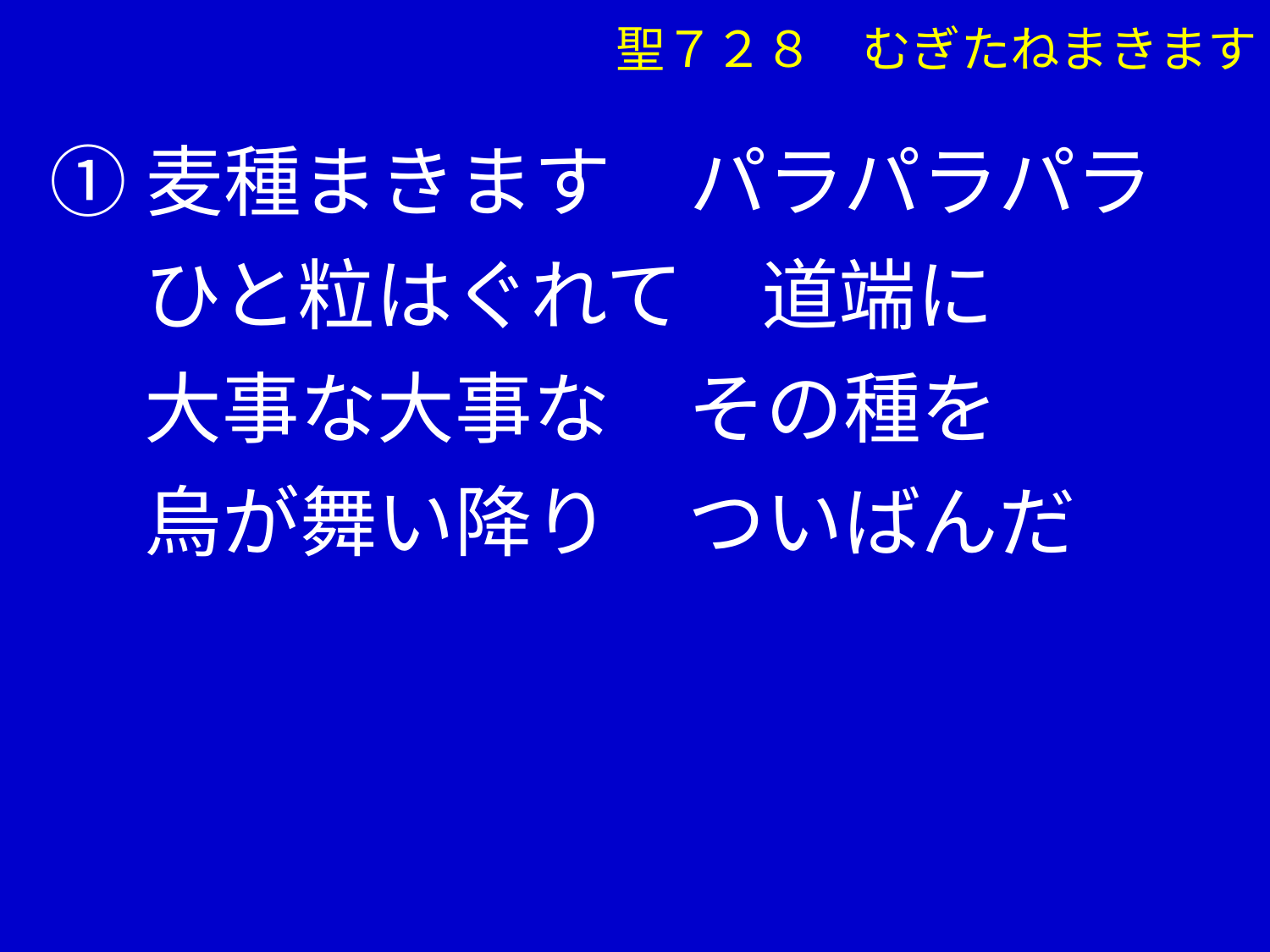

聖７２８　むぎたねまきます
①麦種まきます　パラパラパラ
　 ひと粒はぐれて　道端に
　 大事な大事な　その種を
　 烏が舞い降り　ついばんだ